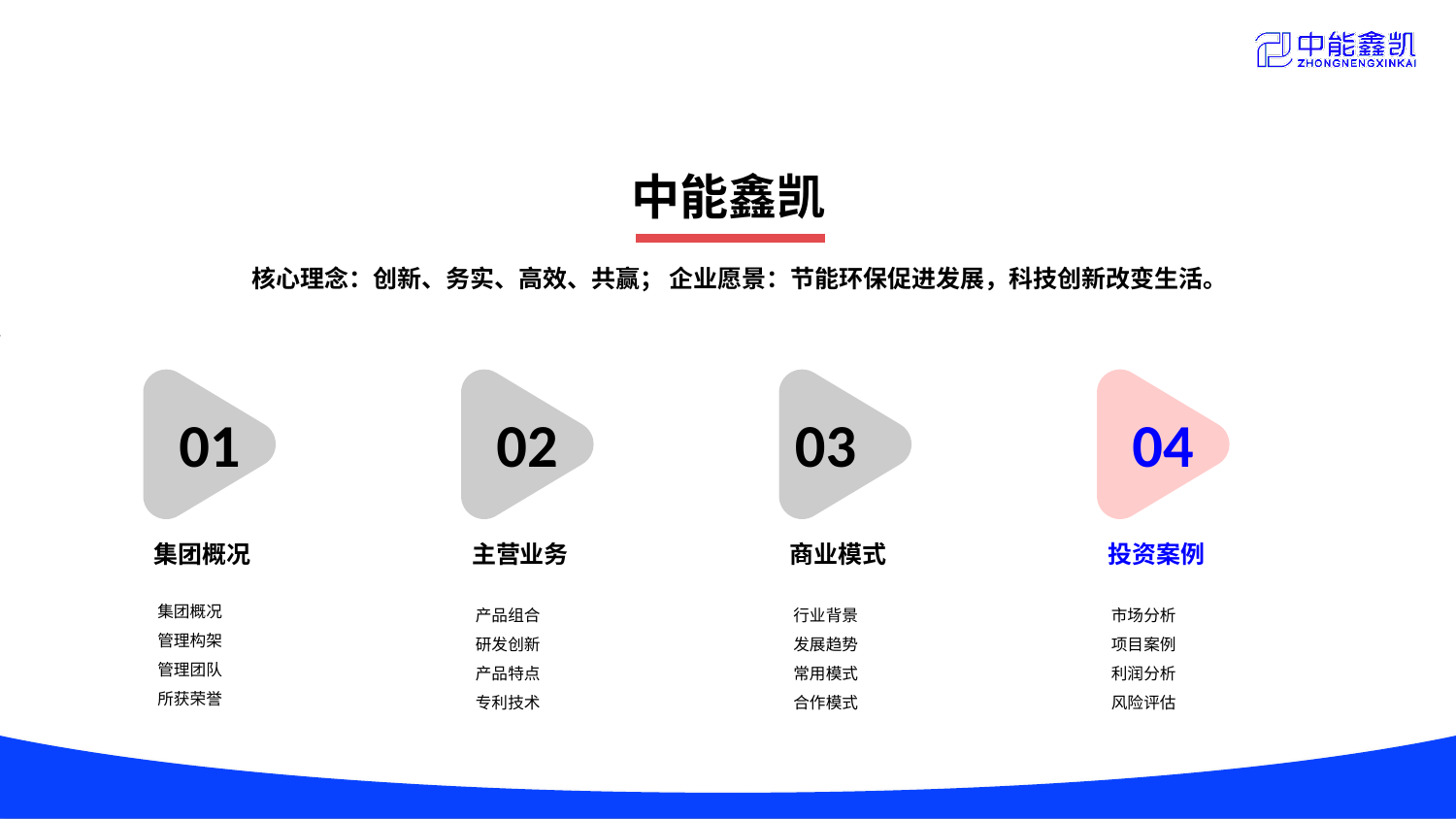

中能鑫凯
核心理念：创新、务实、高效、共赢； 企业愿景：节能环保促进发展，科技创新改变生活。

01
集团概况
集团概况
管理构架
管理团队
所获荣誉

02
主营业务
产品组合
研发创新
产品特点
专利技术

03
商业模式
行业背景
发展趋势
常用模式
合作模式

04
投资案例
市场分析
项目案例
利润分析
风险评估